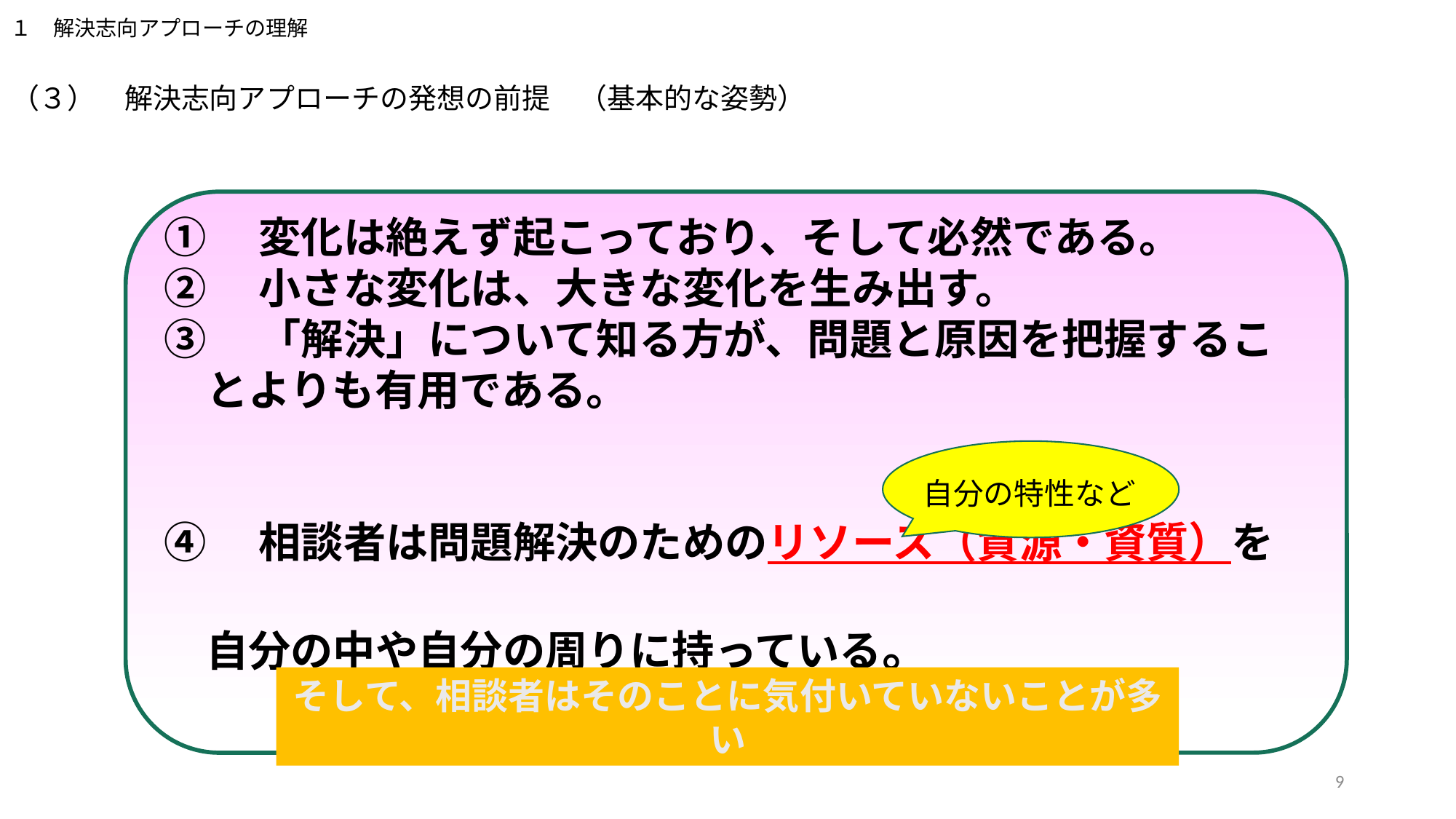

１　解決志向アプローチの理解
# （３）　解決志向アプローチの発想の前提　（基本的な姿勢）
①　変化は絶えず起こっており、そして必然である。
②　小さな変化は、大きな変化を生み出す。
③　「解決」について知る方が、問題と原因を把握するこ
　とよりも有用である。

④　相談者は問題解決のためのリソース（資源・資質）を
　自分の中や自分の周りに持っている。

自分の特性など
そして、相談者はそのことに気付いていないことが多い
9